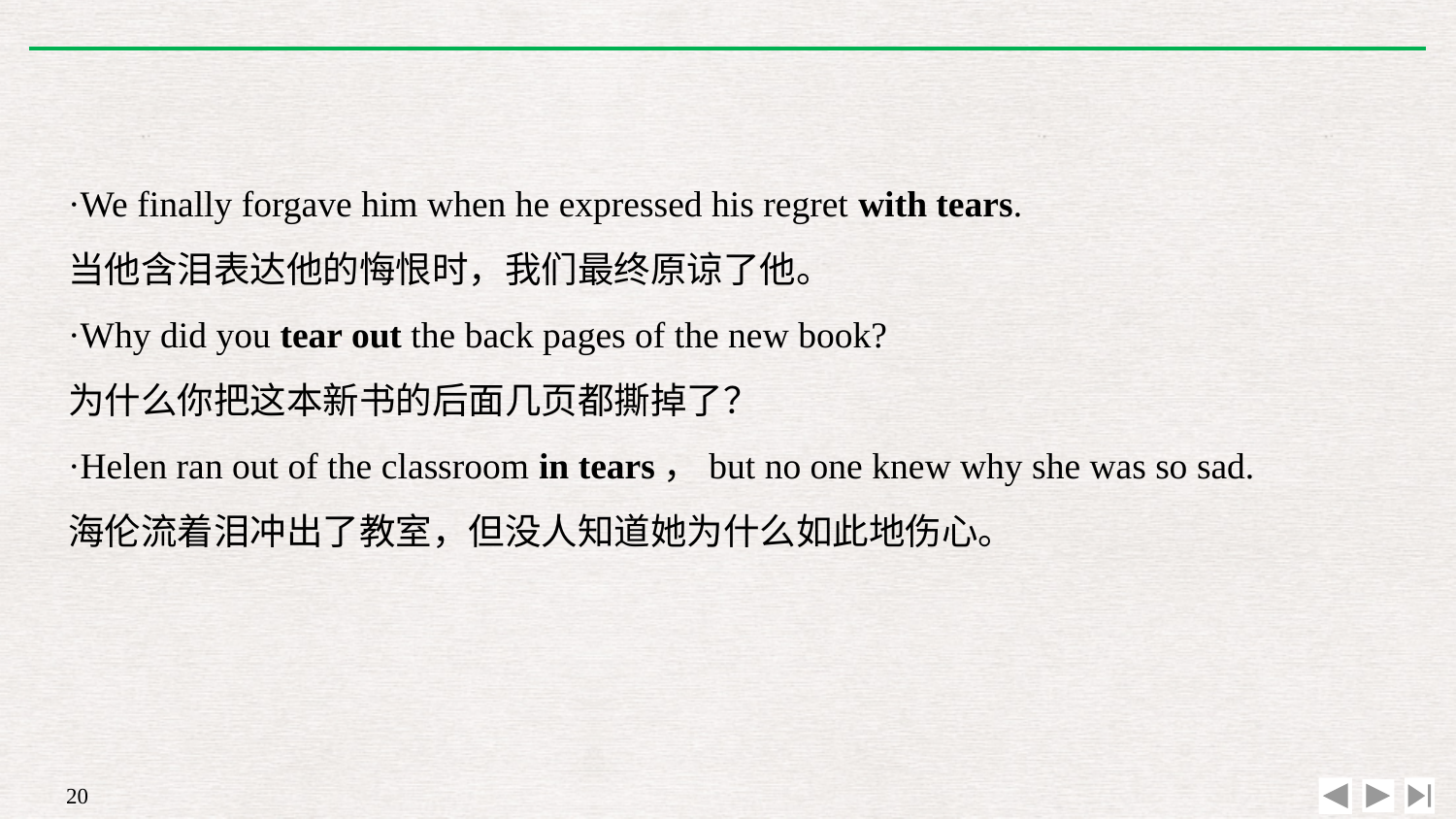

·We finally forgave him when he expressed his regret with tears.
当他含泪表达他的悔恨时，我们最终原谅了他。
·Why did you tear out the back pages of the new book?
为什么你把这本新书的后面几页都撕掉了？
·Helen ran out of the classroom in tears，but no one knew why she was so sad.
海伦流着泪冲出了教室，但没人知道她为什么如此地伤心。